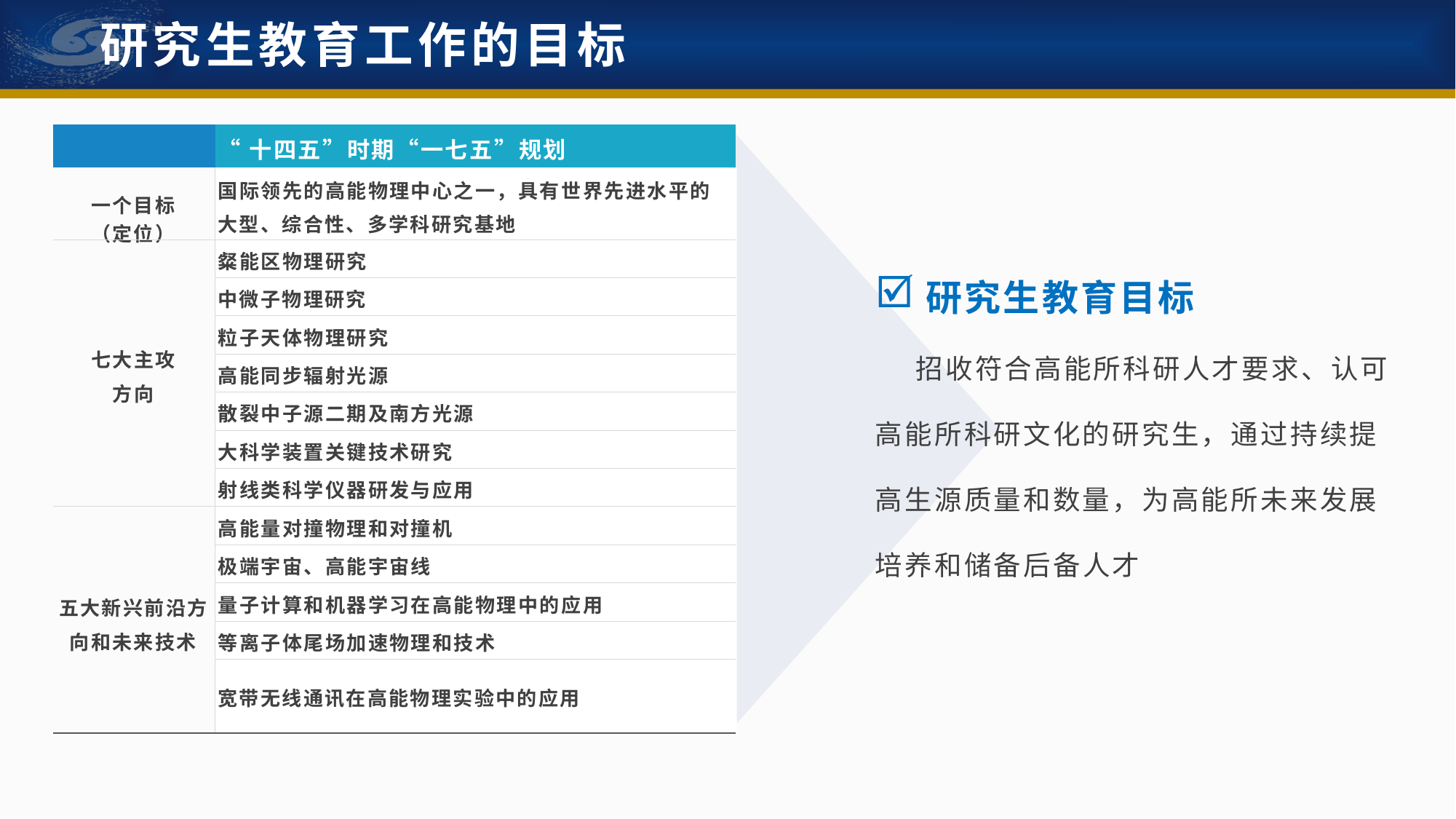

研究生教育工作的目标
|  | “十四五”时期“一七五”规划 |
| --- | --- |
| 一个目标（定位） | 国际领先的高能物理中心之一，具有世界先进水平的 大型、综合性、多学科研究基地 |
| 七大主攻 方向 | 粲能区物理研究 |
|  | 中微子物理研究 |
|  | 粒子天体物理研究 |
|  | 高能同步辐射光源 |
|  | 散裂中子源二期及南方光源 |
|  | 大科学装置关键技术研究 |
|  | 射线类科学仪器研发与应用 |
| 五大新兴前沿方 向和未来技术 | 高能量对撞物理和对撞机 |
|  | 极端宇宙、高能宇宙线 |
|  | 量子计算和机器学习在高能物理中的应用 |
|  | 等离子体尾场加速物理和技术 |
|  | 宽带无线通讯在高能物理实验中的应用 |

研究生教育目标
    招收符合高能所科研人才要求、认可高能所科研文化的研究生，通过持续提高生源质量和数量，为高能所未来发展培养和储备后备人才